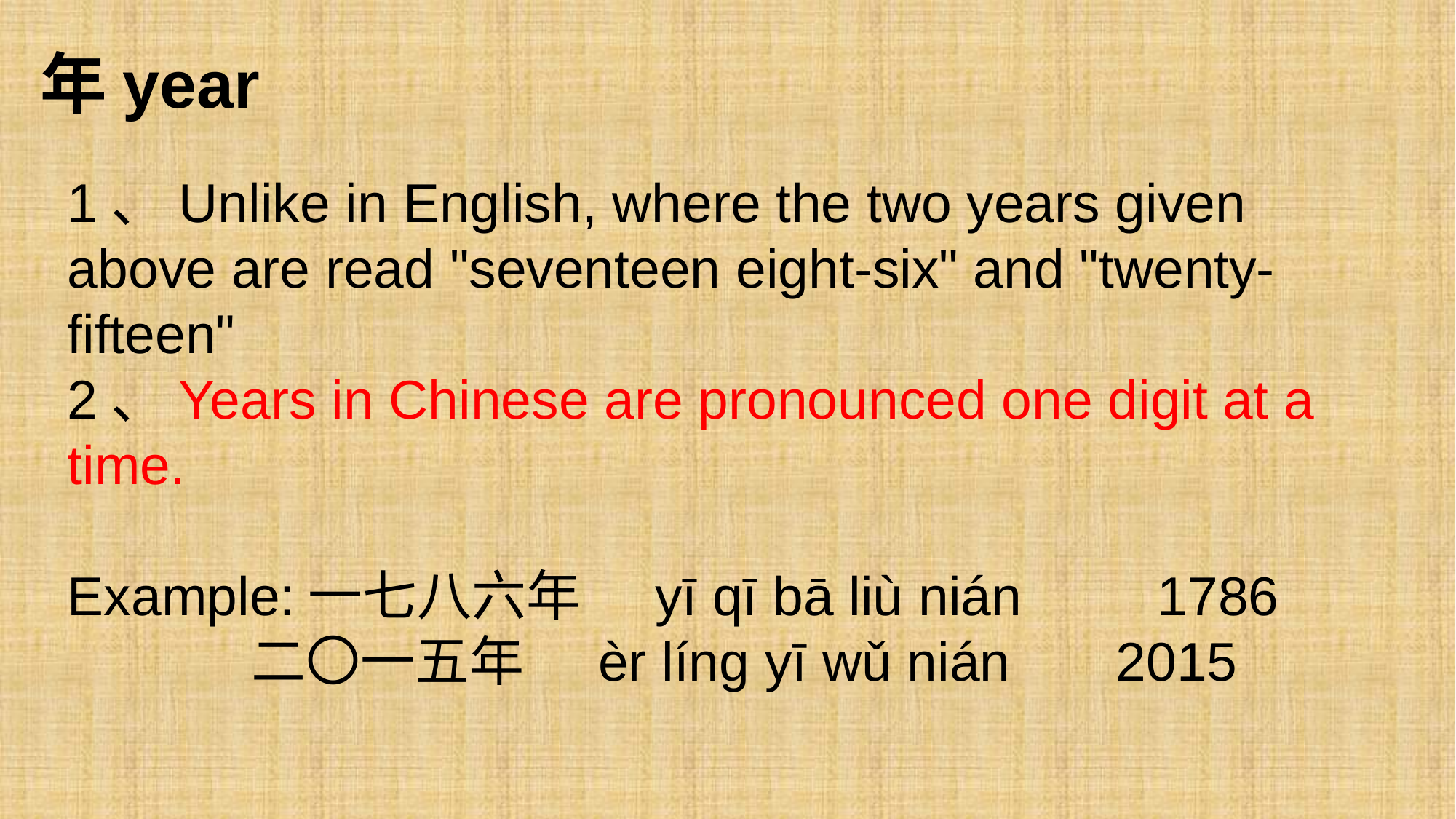

年year

1、Unlike in English, where the two years given above are read "seventeen eight-six" and "twenty-fifteen"
2、Years in Chinese are pronounced one digit at a time.

Example:一七八六年     yī qī bā liù nián         1786
              二〇一五年     èr líng yī wǔ nián       2015